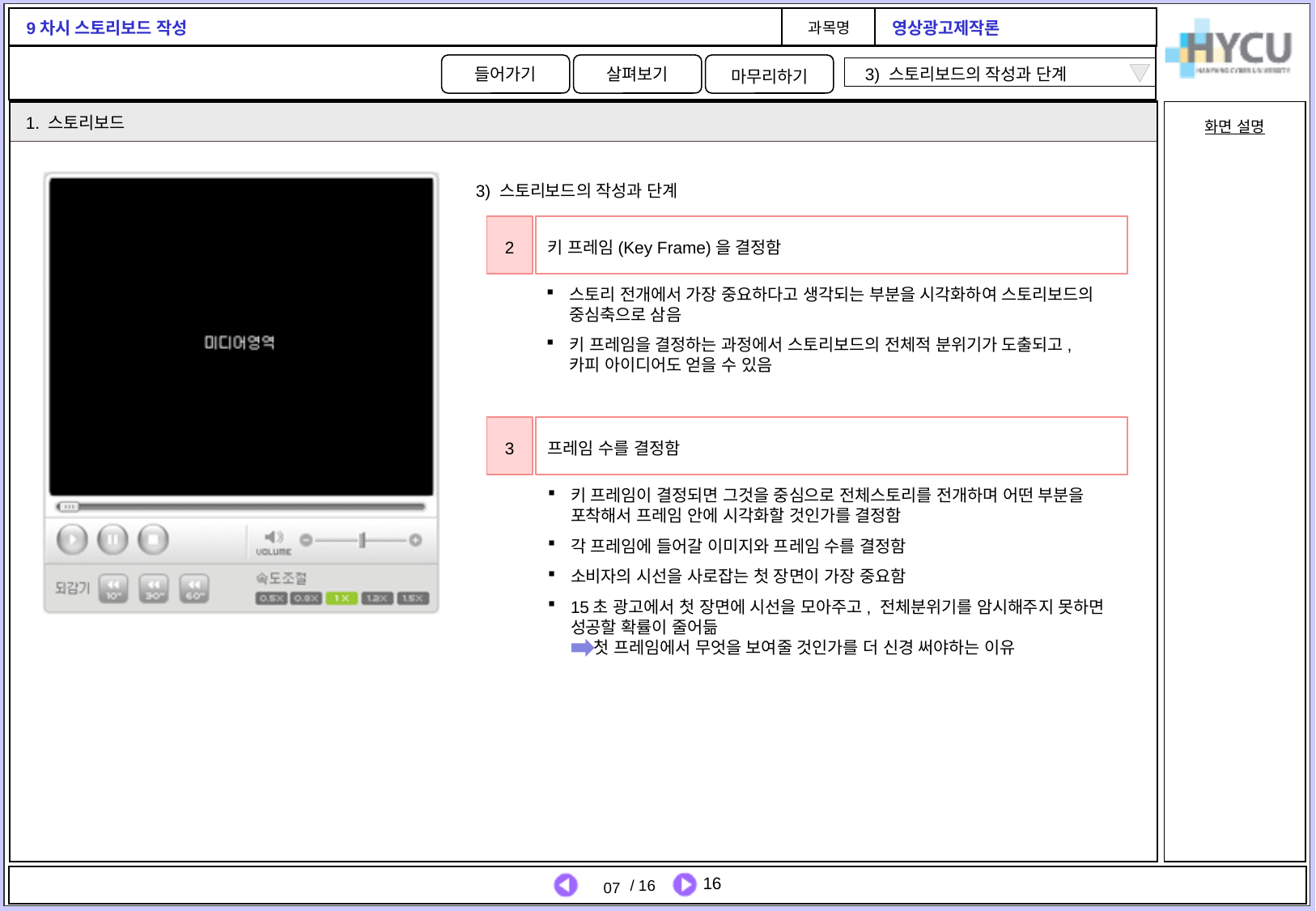

3) 스토리보드의 작성과 단계
1. 스토리보드
3) 스토리보드의 작성과 단계
2
키 프레임(Key Frame)을 결정함
스토리 전개에서 가장 중요하다고 생각되는 부분을 시각화하여 스토리보드의 중심축으로 삼음
키 프레임을 결정하는 과정에서 스토리보드의 전체적 분위기가 도출되고, 카피 아이디어도 얻을 수 있음
3
프레임 수를 결정함
키 프레임이 결정되면 그것을 중심으로 전체스토리를 전개하며 어떤 부분을 포착해서 프레임 안에 시각화할 것인가를 결정함
각 프레임에 들어갈 이미지와 프레임 수를 결정함
소비자의 시선을 사로잡는 첫 장면이 가장 중요함
15초 광고에서 첫 장면에 시선을 모아주고, 전체분위기를 암시해주지 못하면 성공할 확률이 줄어듦
     첫 프레임에서 무엇을 보여줄 것인가를 더 신경 써야하는 이유

07